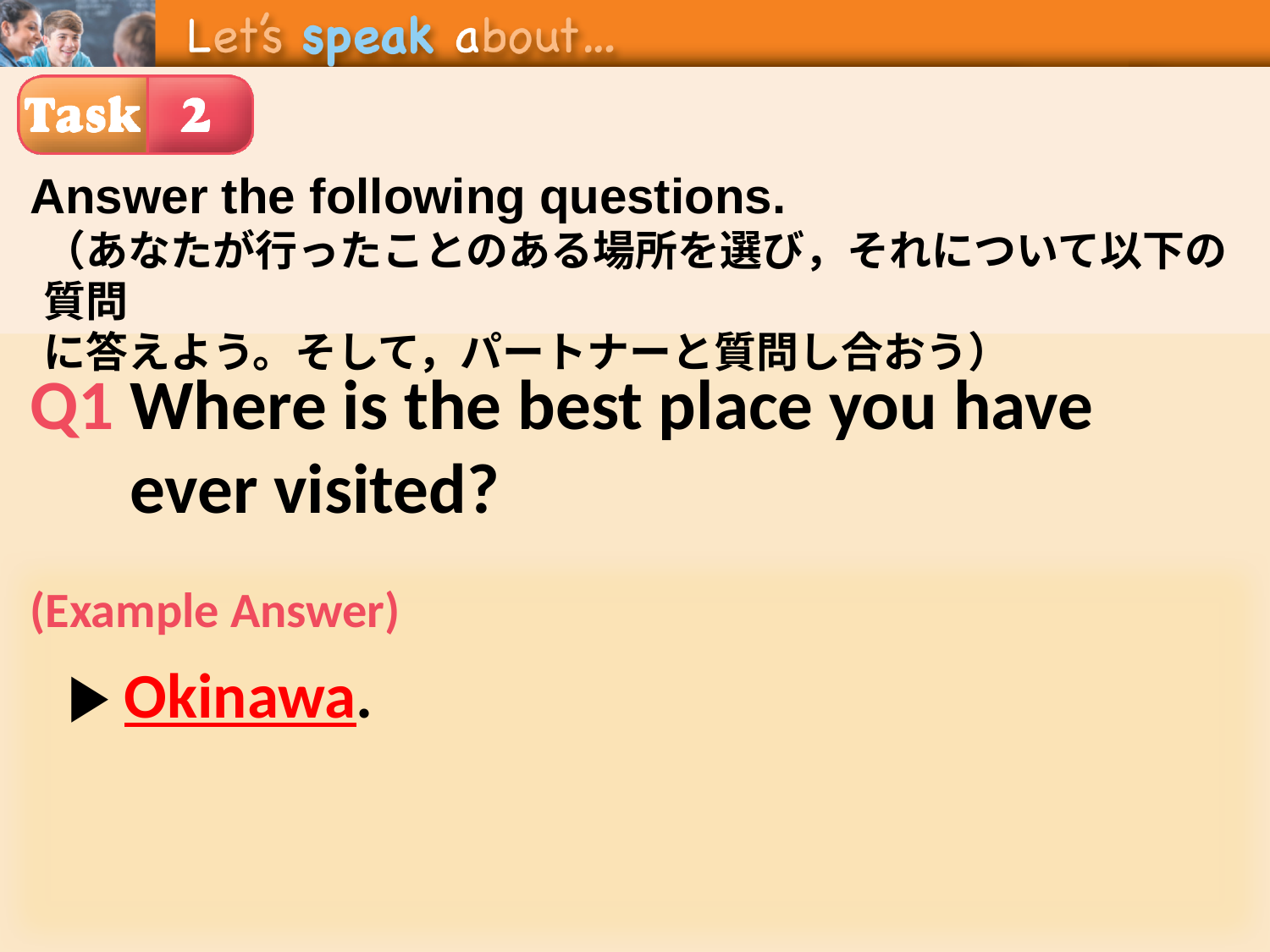

Answer the following questions.
（あなたが行ったことのある場所を選び，それについて以下の質問
に答えよう。そして，パートナーと質問し合おう）
Q1 Where is the best place you have ever visited?
﻿
▶ 	.
(Example Answer)
▶ Okinawa.